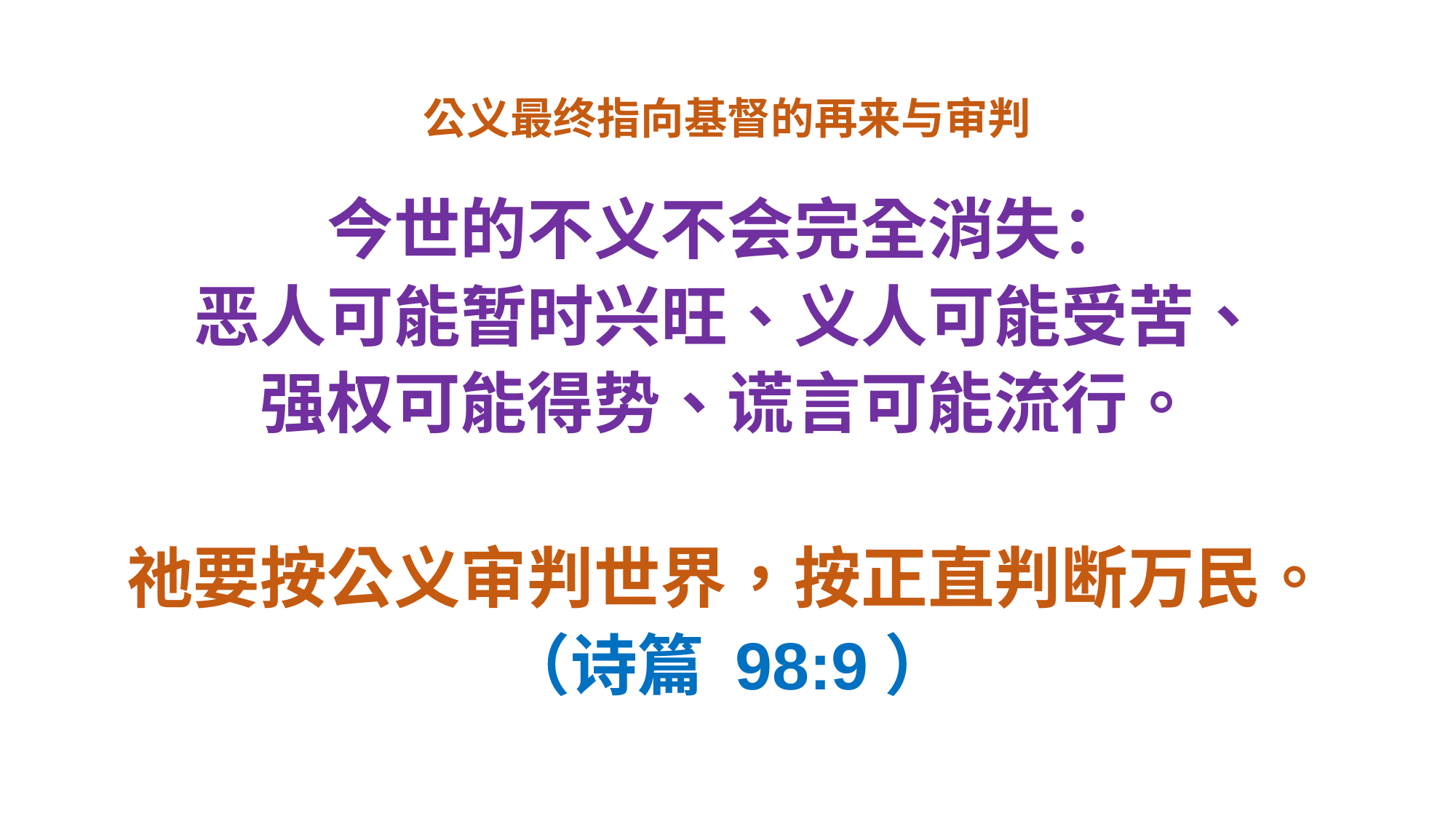

# 公义最终指向基督的再来与审判
今世的不义不会完全消失：
恶人可能暂时兴旺、义人可能受苦、
强权可能得势、谎言可能流行。

祂要按公义审判世界，按正直判断万民。
（诗篇 98:9）